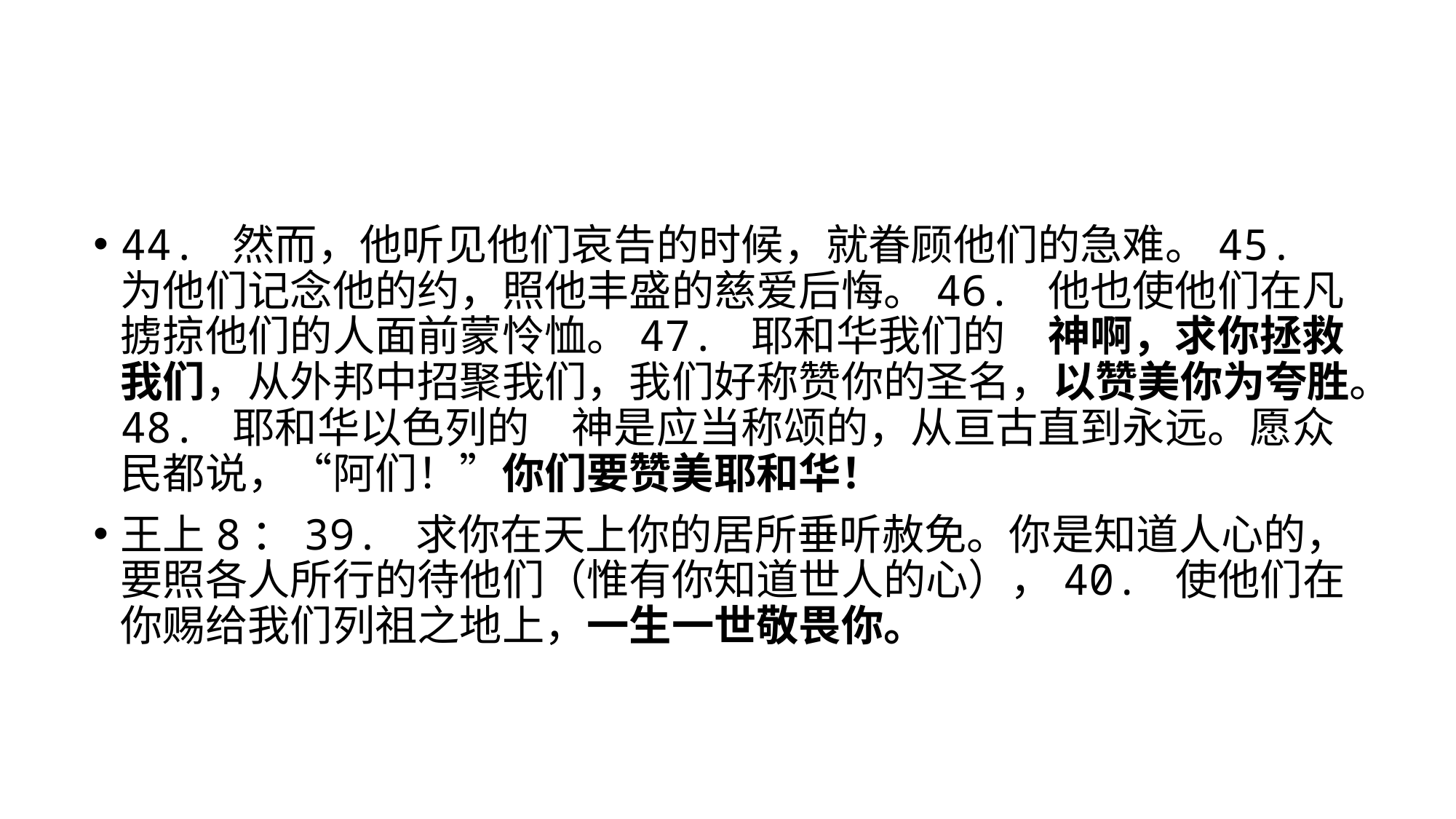

44. 然而，他听见他们哀告的时候，就眷顾他们的急难。45. 为他们记念他的约，照他丰盛的慈爱后悔。46. 他也使他们在凡掳掠他们的人面前蒙怜恤。47. 耶和华我们的　神啊，求你拯救我们，从外邦中招聚我们，我们好称赞你的圣名，以赞美你为夸胜。48. 耶和华以色列的　神是应当称颂的，从亘古直到永远。愿众民都说，“阿们！”你们要赞美耶和华！
王上8：39. 求你在天上你的居所垂听赦免。你是知道人心的，要照各人所行的待他们（惟有你知道世人的心），40. 使他们在你赐给我们列祖之地上，一生一世敬畏你。